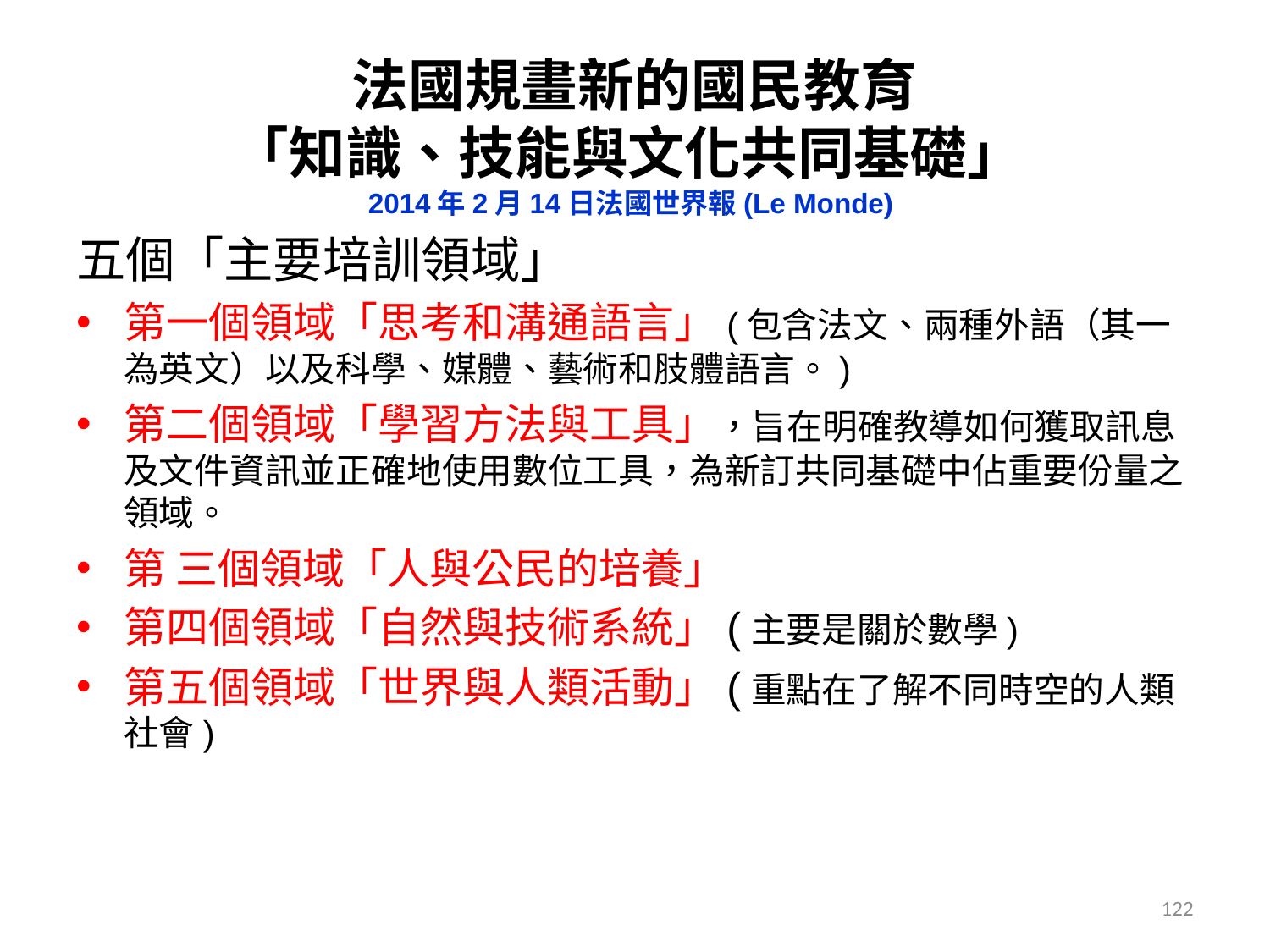

# 法國規畫新的國民教育 「知識、技能與文化共同基礎」 2014年2月14日法國世界報(Le Monde)
五個「主要培訓領域」
第一個領域「思考和溝通語言」(包含法文、兩種外語（其一為英文）以及科學、媒體、藝術和肢體語言。)
第二個領域「學習方法與工具」，旨在明確教導如何獲取訊息及文件資訊並正確地使用數位工具，為新訂共同基礎中佔重要份量之領域。
第 三個領域「人與公民的培養」
第四個領域「自然與技術系統」(主要是關於數學)
第五個領域「世界與人類活動」(重點在了解不同時空的人類社會)

122